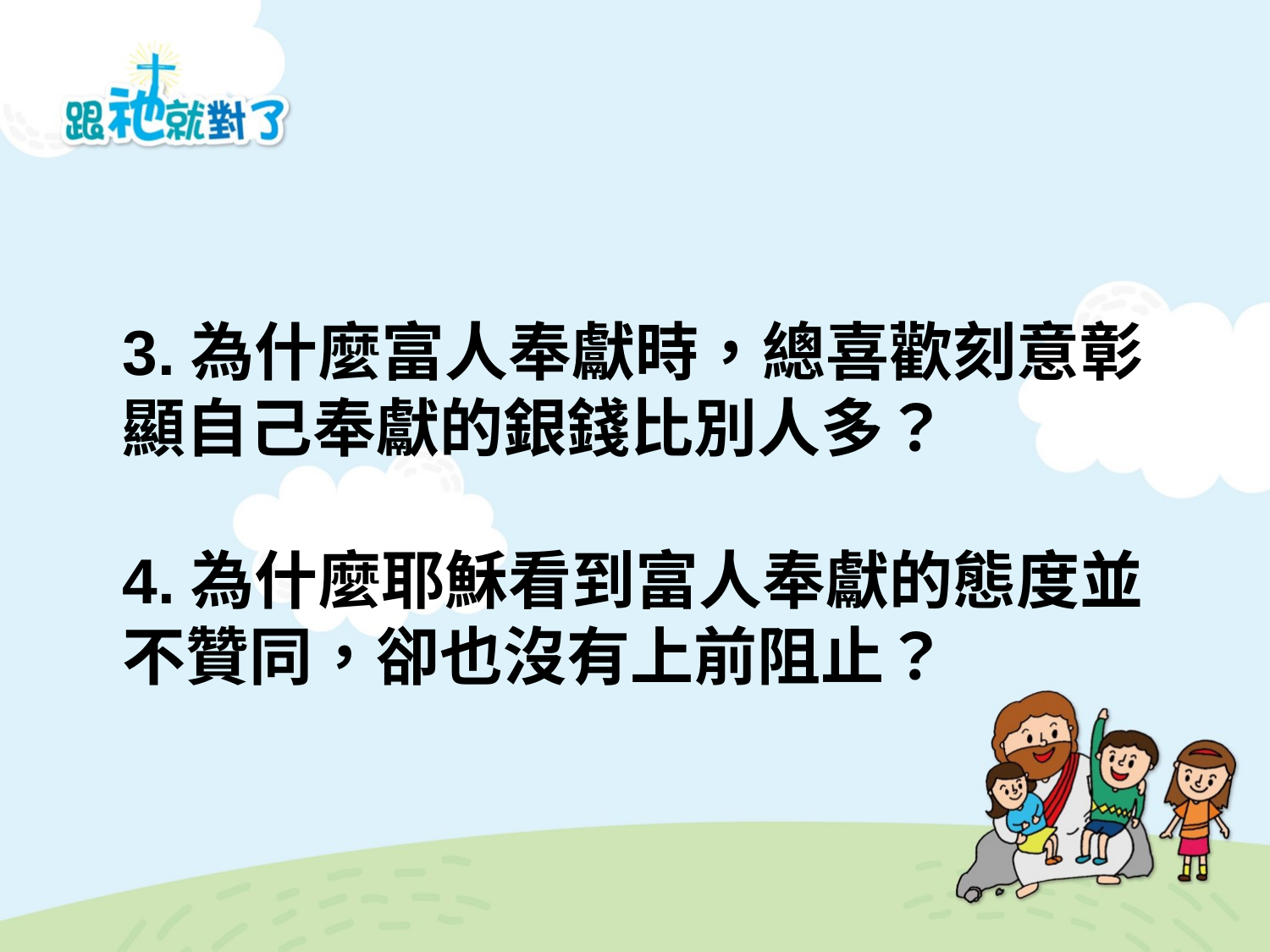

3.為什麼富人奉獻時，總喜歡刻意彰顯自己奉獻的銀錢比別人多？

4.為什麼耶穌看到富人奉獻的態度並不贊同，卻也沒有上前阻止？